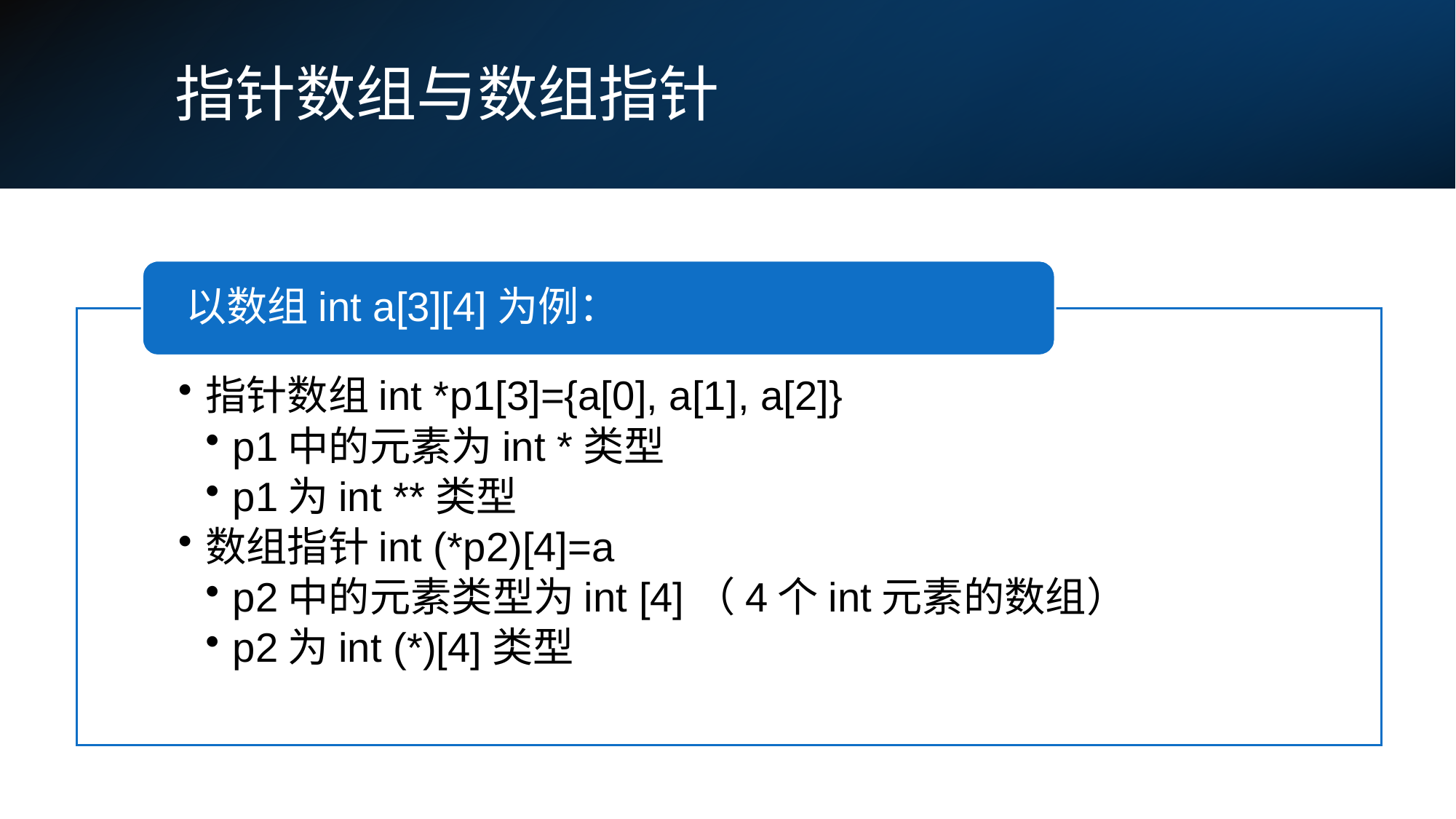

指针数组与数组指针
指针数组int *p1[3]={a[0], a[1], a[2]}
p1中的元素为int *类型
p1为int **类型
数组指针int (*p2)[4]=a
p2中的元素类型为int [4]（4个int元素的数组）
p2为int (*)[4]类型
以数组int a[3][4]为例：